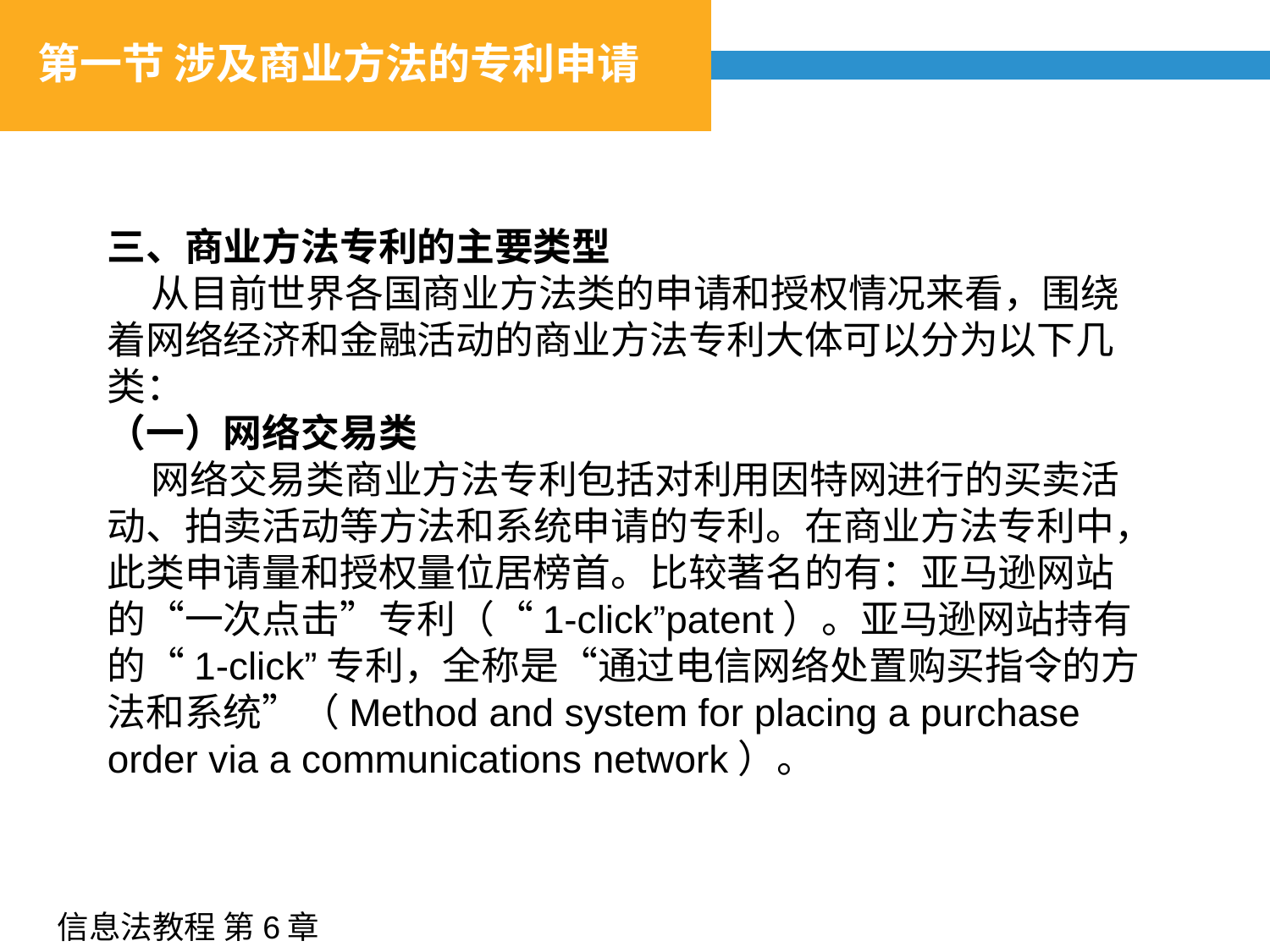

# 第一节 涉及商业方法的专利申请
三、商业方法专利的主要类型
    从目前世界各国商业方法类的申请和授权情况来看，围绕着网络经济和金融活动的商业方法专利大体可以分为以下几类：
（一）网络交易类
    网络交易类商业方法专利包括对利用因特网进行的买卖活动、拍卖活动等方法和系统申请的专利。在商业方法专利中，此类申请量和授权量位居榜首。比较著名的有：亚马逊网站的“一次点击”专利（“1-click”patent）。亚马逊网站持有的“1-click”专利，全称是“通过电信网络处置购买指令的方法和系统”（Method and system for placing a purchase order via a communications network）。
信息法教程 第6章